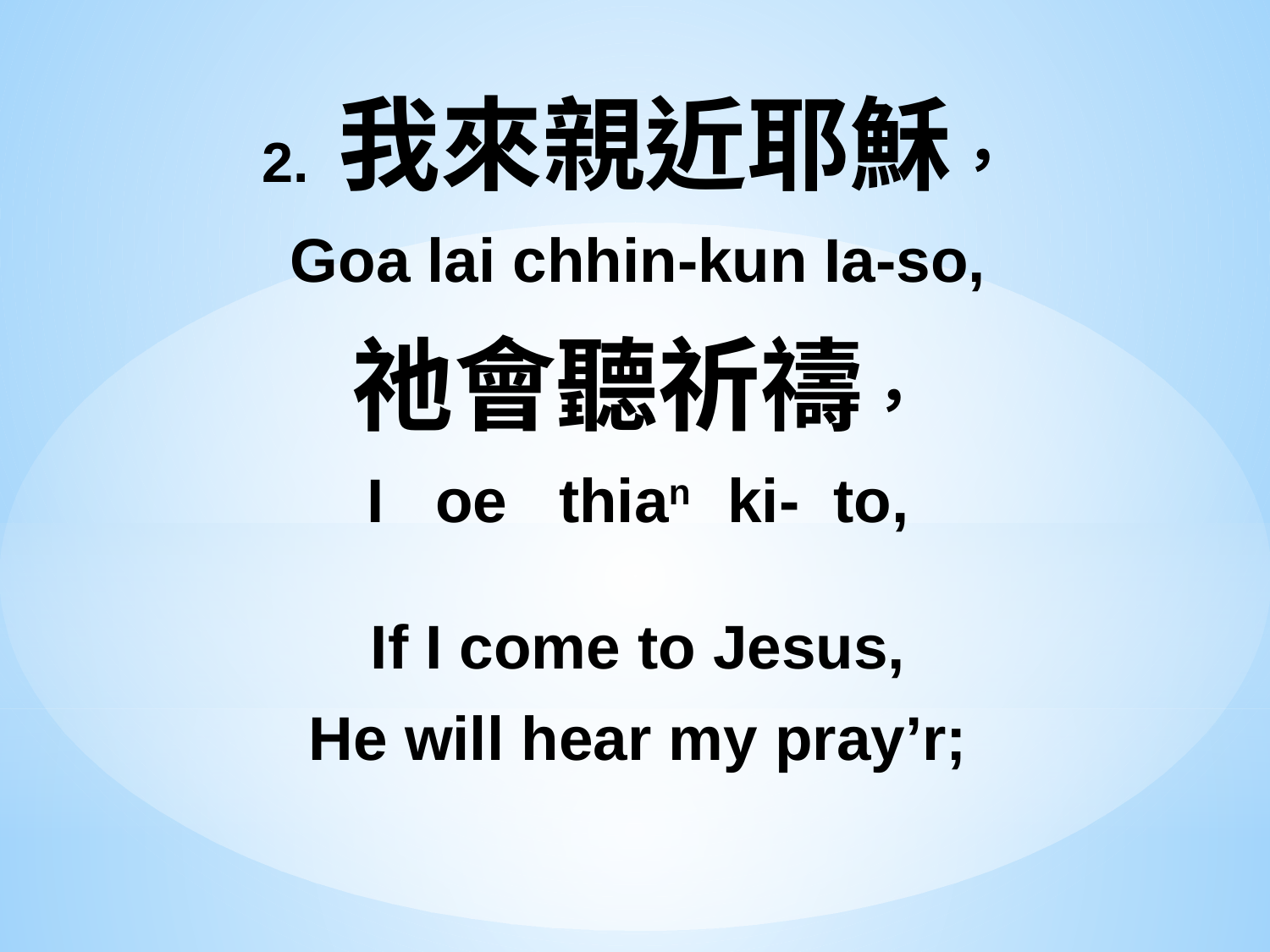

2. 我來親近耶穌，
Goa lai chhin-kun Ia-so,
祂會聽祈禱，
I   oe   thian   ki-  to,

If I come to Jesus,
He will hear my pray’r;